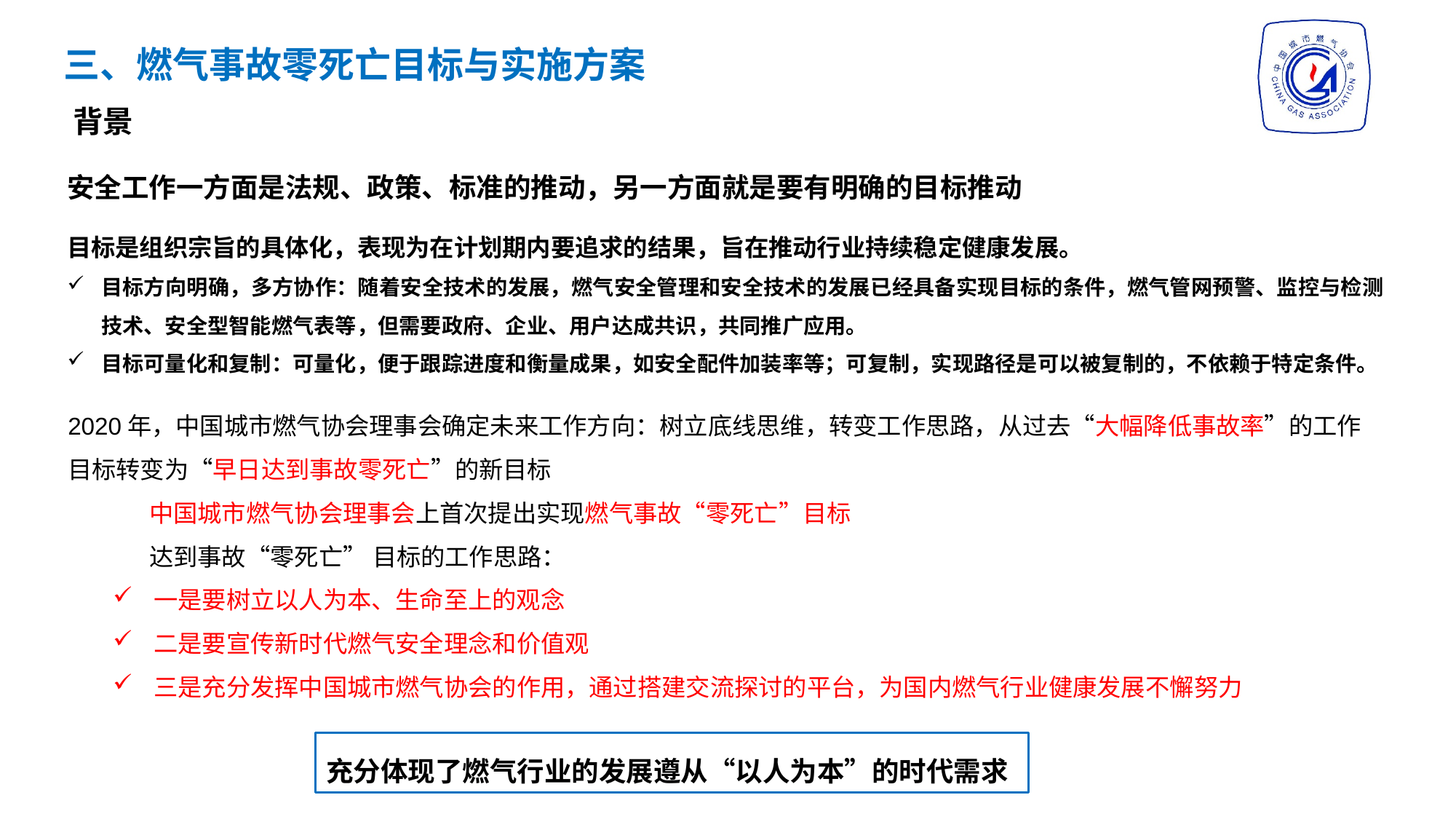

三、燃气事故零死亡目标与实施方案
背景
安全工作一方面是法规、政策、标准的推动，另一方面就是要有明确的目标推动
目标是组织宗旨的具体化，表现为在计划期内要追求的结果，旨在推动行业持续稳定健康发展。
目标方向明确，多方协作：随着安全技术的发展，燃气安全管理和安全技术的发展已经具备实现目标的条件，燃气管网预警、监控与检测技术、安全型智能燃气表等，但需要政府、企业、用户达成共识，共同推广应用。
目标可量化和复制：可量化，便于跟踪进度和衡量成果，如安全配件加装率等；可复制，实现路径是可以被复制的，不依赖于特定条件。
2020年，中国城市燃气协会理事会确定未来工作方向：树立底线思维，转变工作思路，从过去“大幅降低事故率”的工作目标转变为“早日达到事故零死亡”的新目标
中国城市燃气协会理事会上首次提出实现燃气事故“零死亡”目标
达到事故“零死亡” 目标的工作思路：
一是要树立以人为本、生命至上的观念
二是要宣传新时代燃气安全理念和价值观
三是充分发挥中国城市燃气协会的作用，通过搭建交流探讨的平台，为国内燃气行业健康发展不懈努力
充分体现了燃气行业的发展遵从“以人为本”的时代需求